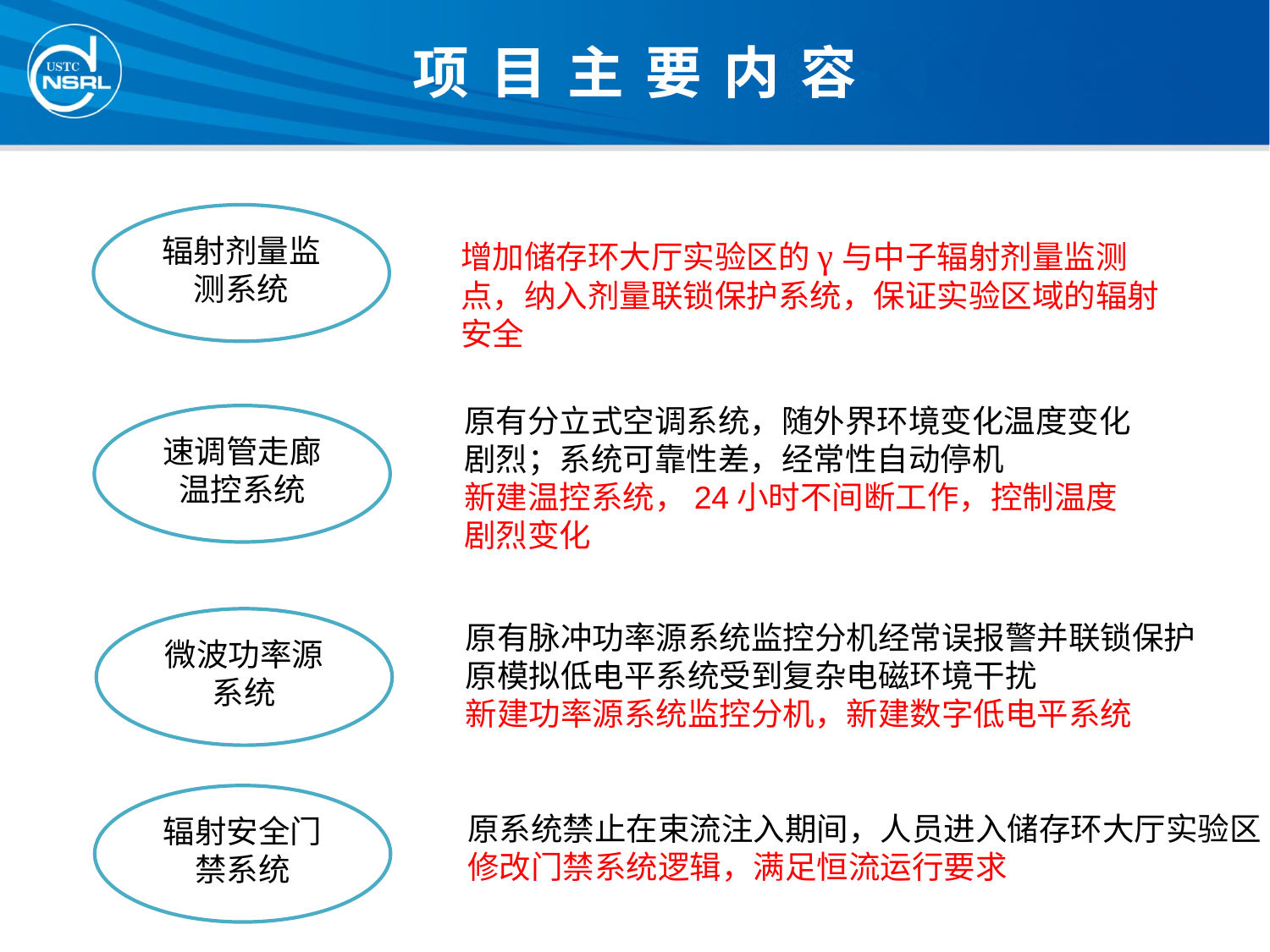

# 项目主要内容
辐射剂量监测系统
增加储存环大厅实验区的γ与中子辐射剂量监测点，纳入剂量联锁保护系统，保证实验区域的辐射安全
原有分立式空调系统，随外界环境变化温度变化剧烈；系统可靠性差，经常性自动停机
新建温控系统，24小时不间断工作，控制温度剧烈变化
速调管走廊温控系统
微波功率源系统
原有脉冲功率源系统监控分机经常误报警并联锁保护
原模拟低电平系统受到复杂电磁环境干扰
新建功率源系统监控分机，新建数字低电平系统
辐射安全门禁系统
原系统禁止在束流注入期间，人员进入储存环大厅实验区
修改门禁系统逻辑，满足恒流运行要求